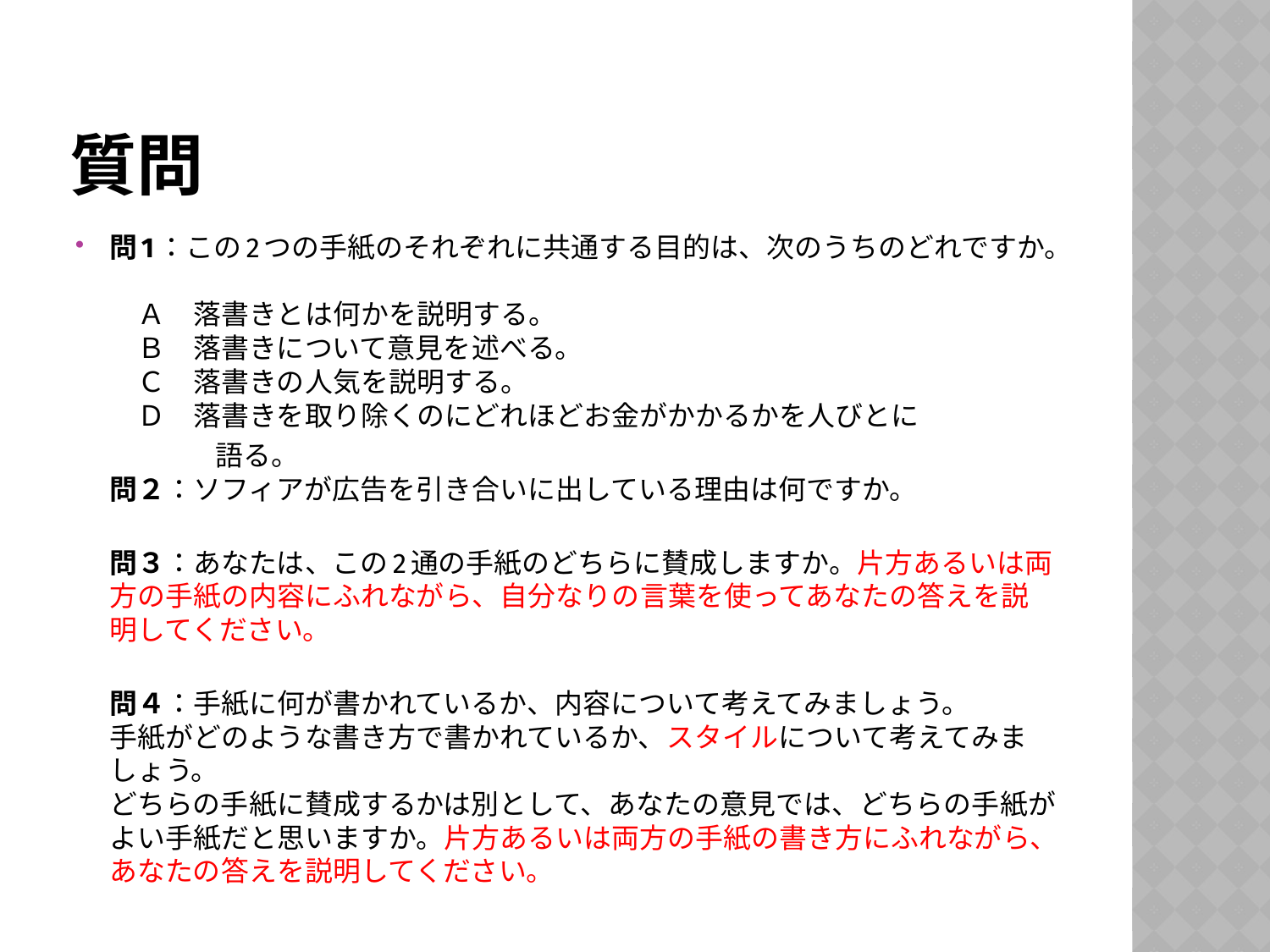

# 質問
問1：この2つの手紙のそれぞれに共通する目的は、次のうちのどれですか。
　Ａ　落書きとは何かを説明する。
　Ｂ　落書きについて意見を述べる。
　Ｃ　落書きの人気を説明する。
　Ｄ　落書きを取り除くのにどれほどお金がかかるかを人びとに
　　　　　語る。
問２：ソフィアが広告を引き合いに出している理由は何ですか。
問３：あなたは、この2通の手紙のどちらに賛成しますか。片方あるいは両方の手紙の内容にふれながら、自分なりの言葉を使ってあなたの答えを説明してください。
問４：手紙に何が書かれているか、内容について考えてみましょう。
手紙がどのような書き方で書かれているか、スタイルについて考えてみましょう。
どちらの手紙に賛成するかは別として、あなたの意見では、どちらの手紙がよい手紙だと思いますか。片方あるいは両方の手紙の書き方にふれながら、あなたの答えを説明してください。